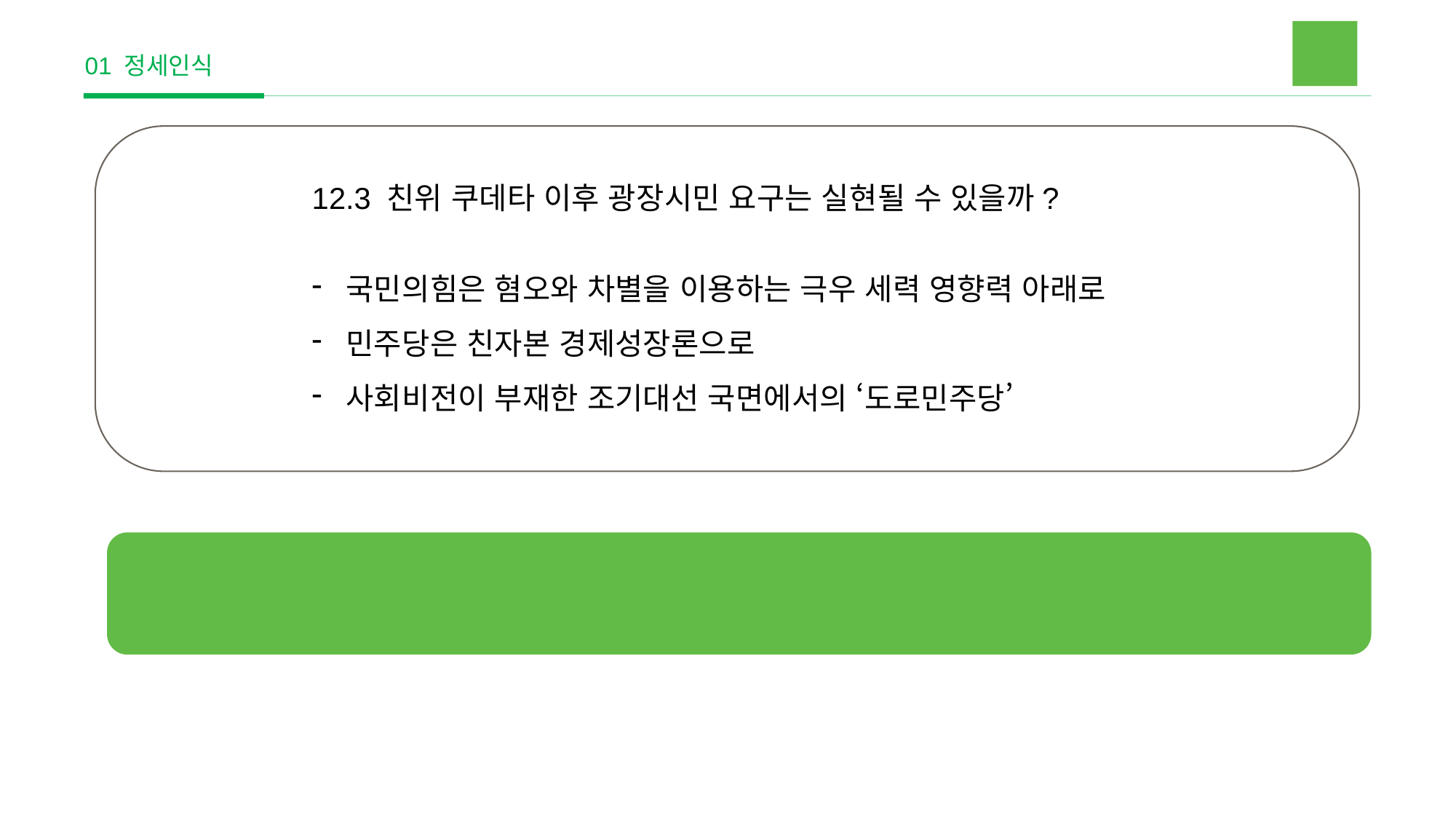

01 정세인식

12.3 친위 쿠데타 이후 광장시민 요구는 실현될 수 있을까?
국민의힘은 혐오와 차별을 이용하는 극우 세력 영향력 아래로
민주당은 친자본 경제성장론으로
사회비전이 부재한 조기대선 국면에서의 ‘도로민주당’
녹색당은 탄핵 이후 사회비전으로 ‘생태적 평등사회’를, 개헌안으로는 ‘생태헌법’을 제시